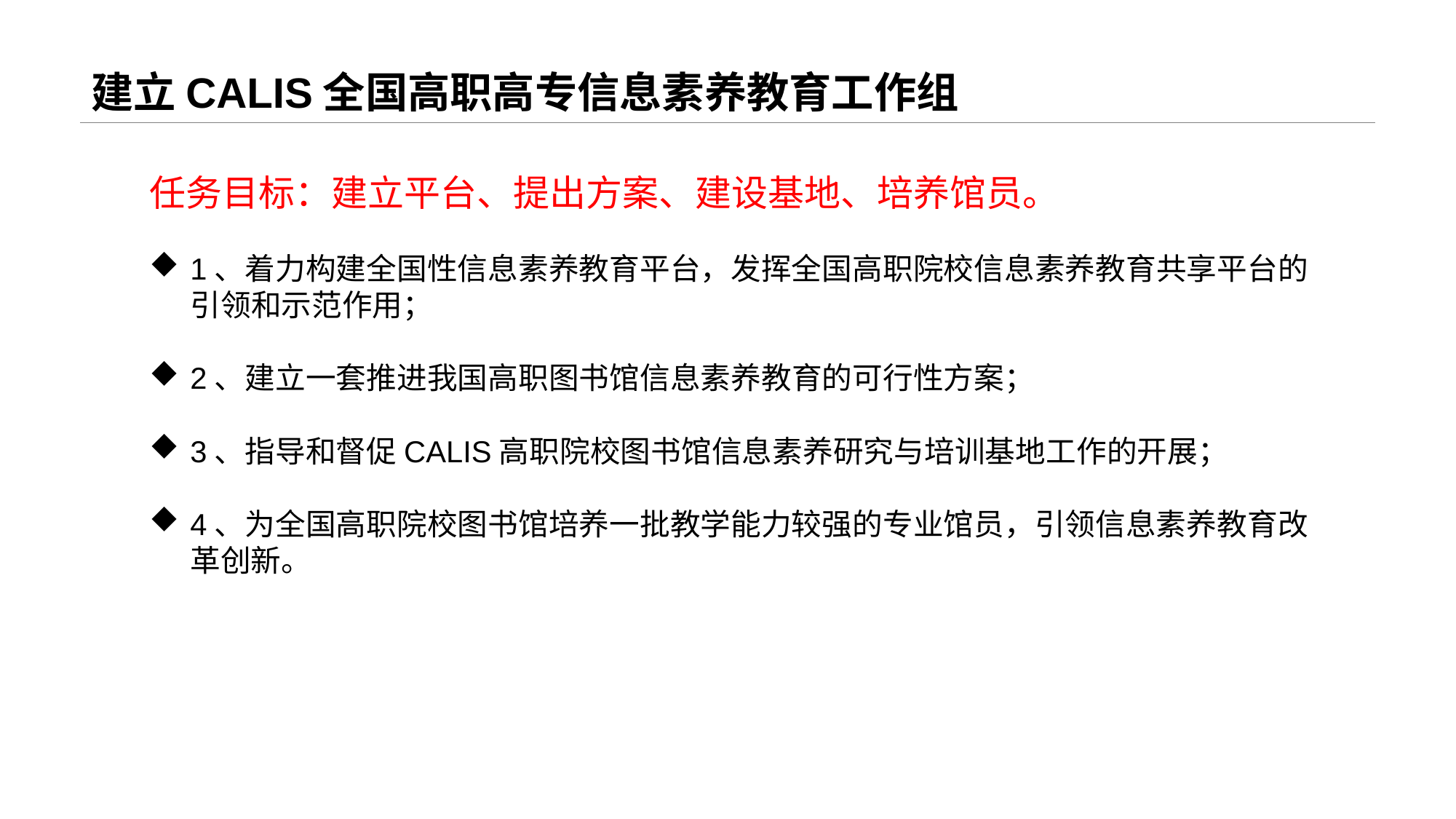

# 建立CALIS全国高职高专信息素养教育工作组
任务目标：建立平台、提出方案、建设基地、培养馆员。

1、着力构建全国性信息素养教育平台，发挥全国高职院校信息素养教育共享平台的引领和示范作用；

2、建立一套推进我国高职图书馆信息素养教育的可行性方案；

3、指导和督促CALIS高职院校图书馆信息素养研究与培训基地工作的开展；

4、为全国高职院校图书馆培养一批教学能力较强的专业馆员，引领信息素养教育改革创新。
12